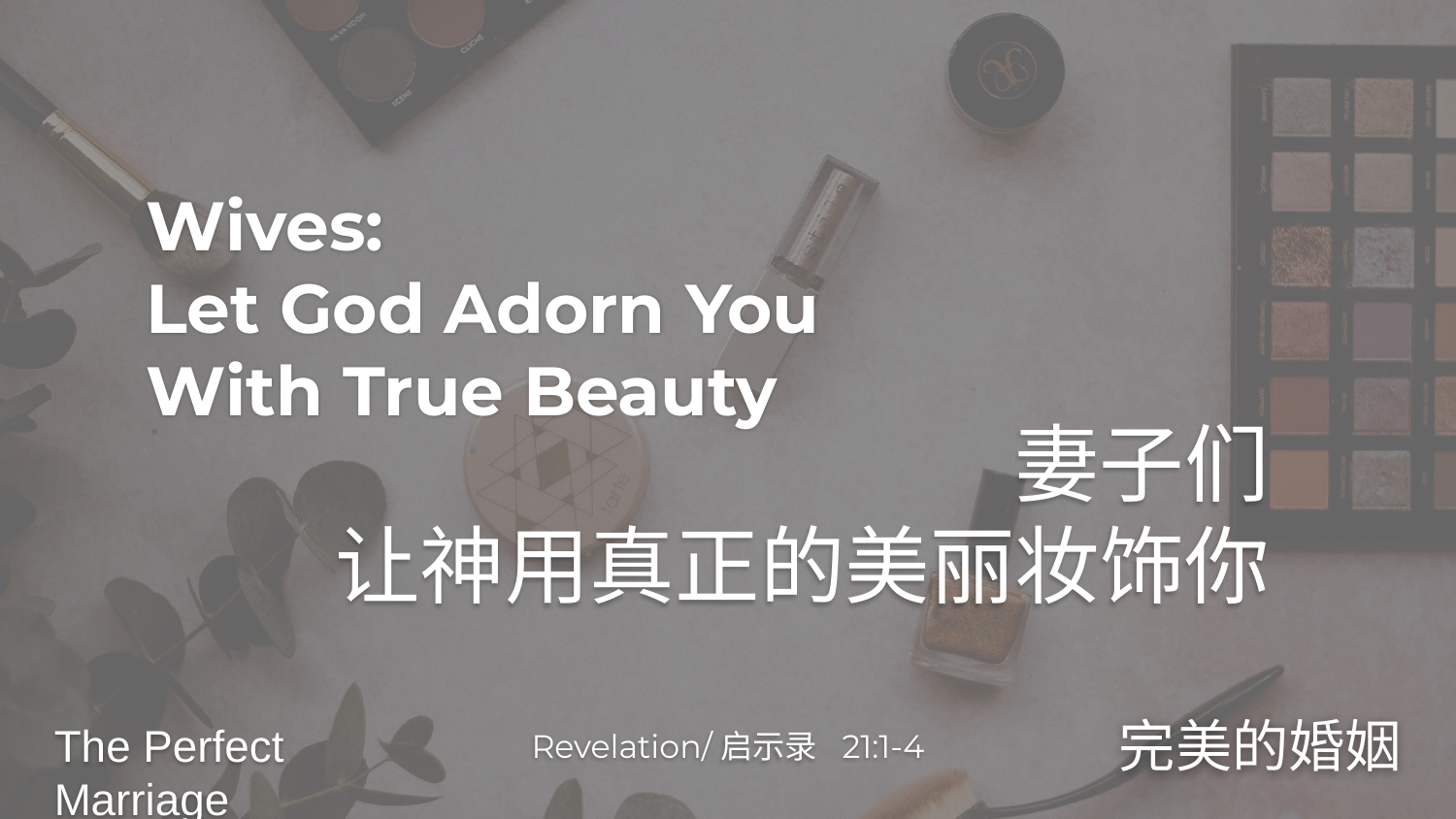

Wives:
Let God Adorn You With True Beauty
妻子们
让神用真正的美丽妆饰你